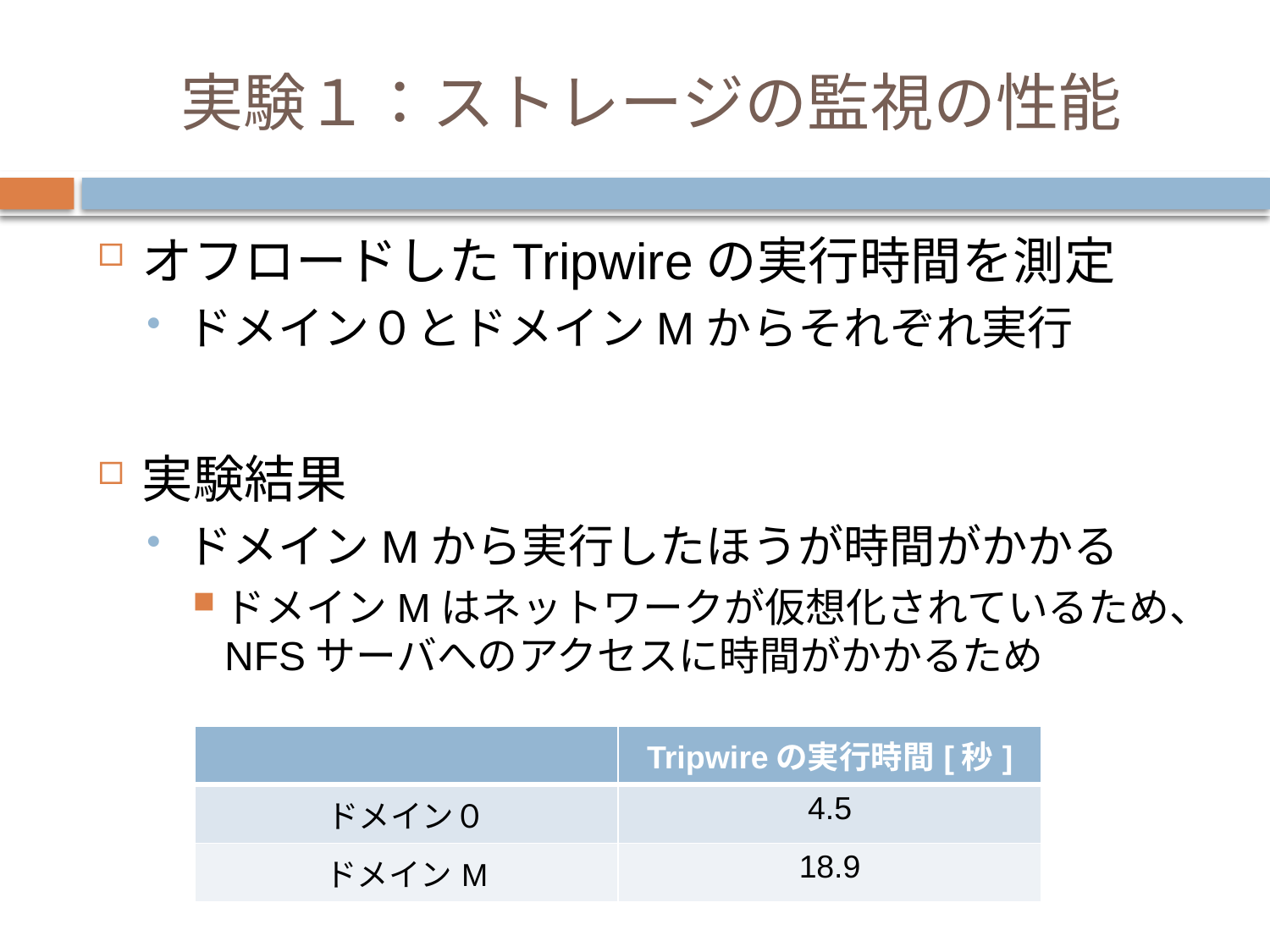

# 実験１：ストレージの監視の性能
オフロードしたTripwireの実行時間を測定
ドメイン０とドメインMからそれぞれ実行

実験結果
ドメインMから実行したほうが時間がかかる
ドメインMはネットワークが仮想化されているため、NFSサーバへのアクセスに時間がかかるため
|  | Tripwireの実行時間[秒] |
| --- | --- |
| ドメイン０ | 4.5 |
| ドメインM | 18.9 |